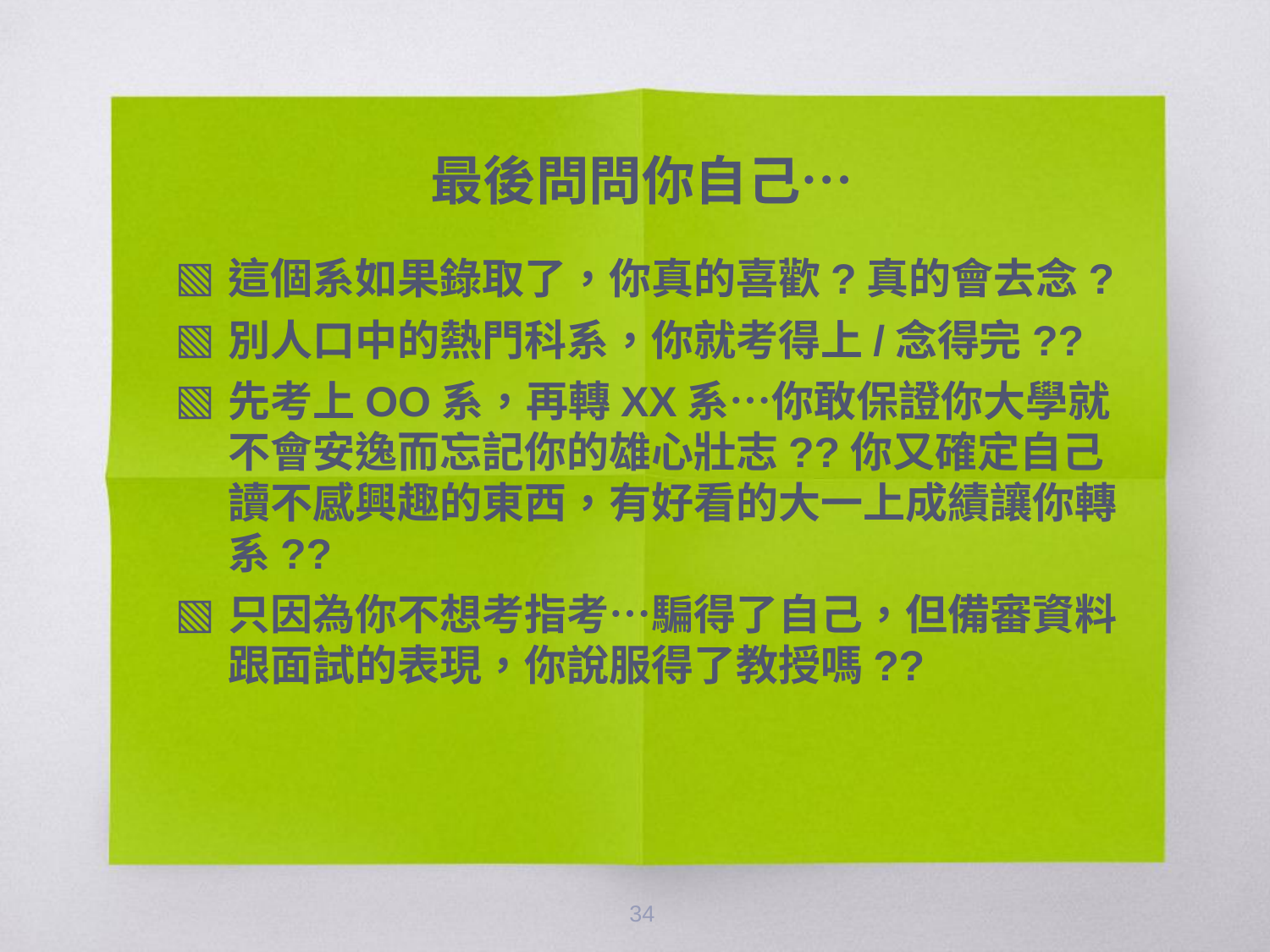

最後問問你自己…
這個系如果錄取了，你真的喜歡?真的會去念?
別人口中的熱門科系，你就考得上/念得完??
先考上OO系，再轉XX系…你敢保證你大學就不會安逸而忘記你的雄心壯志??你又確定自己讀不感興趣的東西，有好看的大一上成績讓你轉系??
只因為你不想考指考…騙得了自己，但備審資料跟面試的表現，你說服得了教授嗎??

34